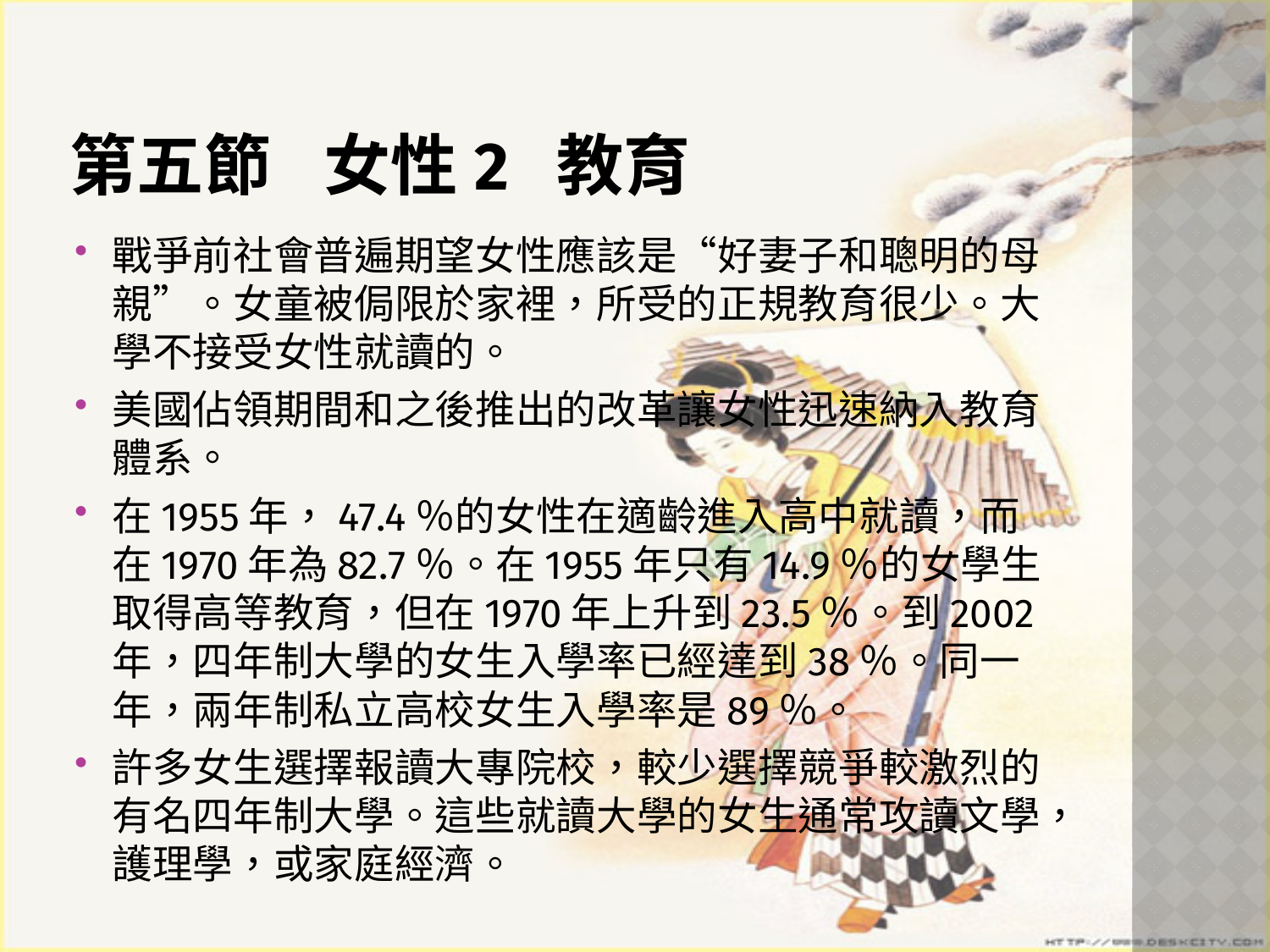

# 第五節	女性2  教育
戰爭前社會普遍期望女性應該是“好妻子和聰明的母親”。女童被侷限於家裡，所受的正規教育很少。大學不接受女性就讀的。
美國佔領期間和之後推出的改革讓女性迅速納入教育體系。
在1955年，47.4％的女性在適齡進入高中就讀，而在1970年為82.7％。在1955年只有14.9％的女學生取得高等教育，但在1970年上升到23.5％。到2002年，四年制大學的女生入學率已經達到38％。同一年，兩年制私立高校女生入學率是89％。
許多女生選擇報讀大專院校，較少選擇競爭較激烈的有名四年制大學。這些就讀大學的女生通常攻讀文學，護理學，或家庭經濟。